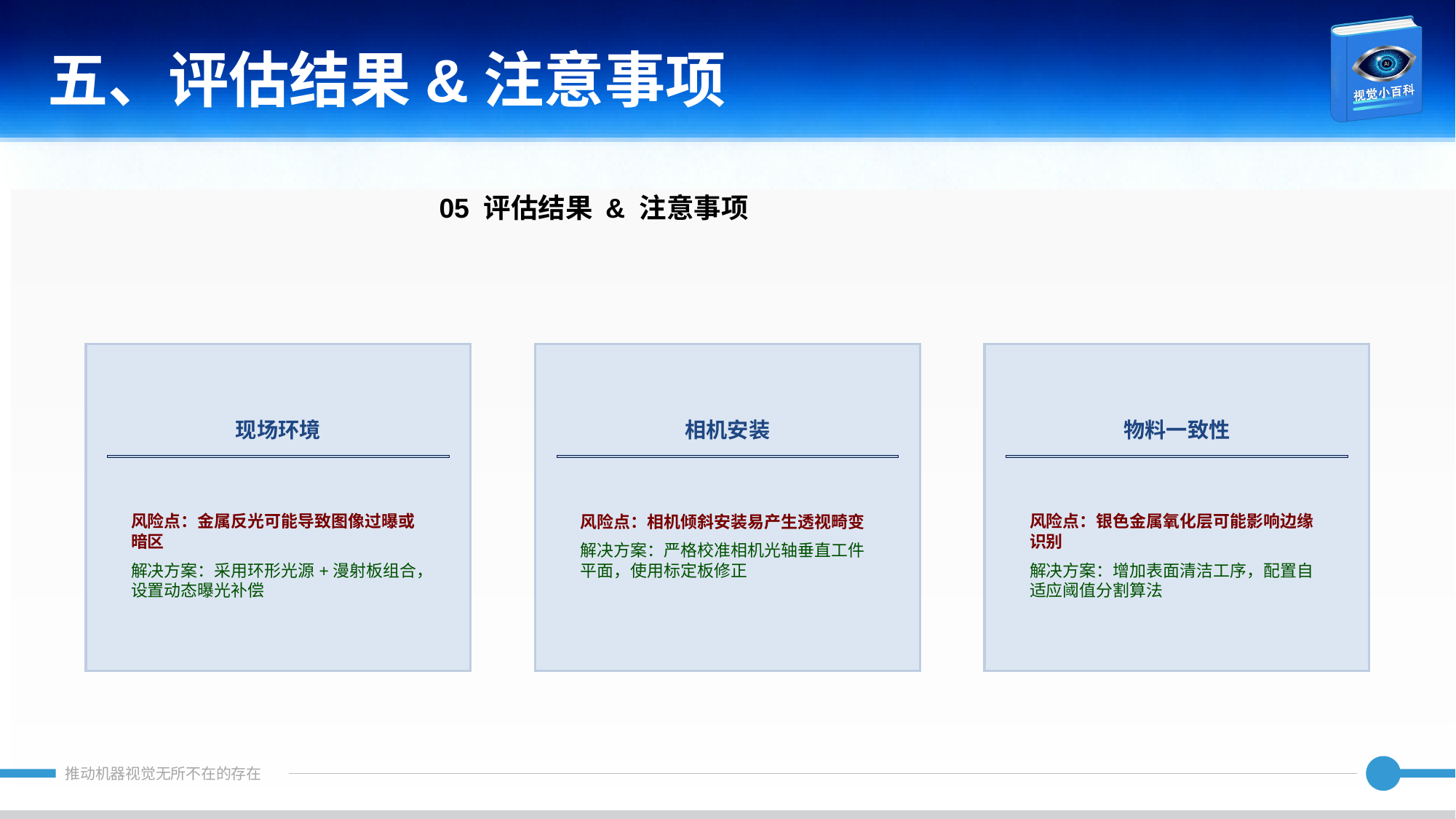

五、评估结果&注意事项

05 评估结果 & 注意事项

现场环境

相机安装

物料一致性

风险点：金属反光可能导致图像过曝或暗区
解决方案：采用环形光源+漫射板组合，设置动态曝光补偿

风险点：相机倾斜安装易产生透视畸变
解决方案：严格校准相机光轴垂直工件平面，使用标定板修正

风险点：银色金属氧化层可能影响边缘识别
解决方案：增加表面清洁工序，配置自适应阈值分割算法
10